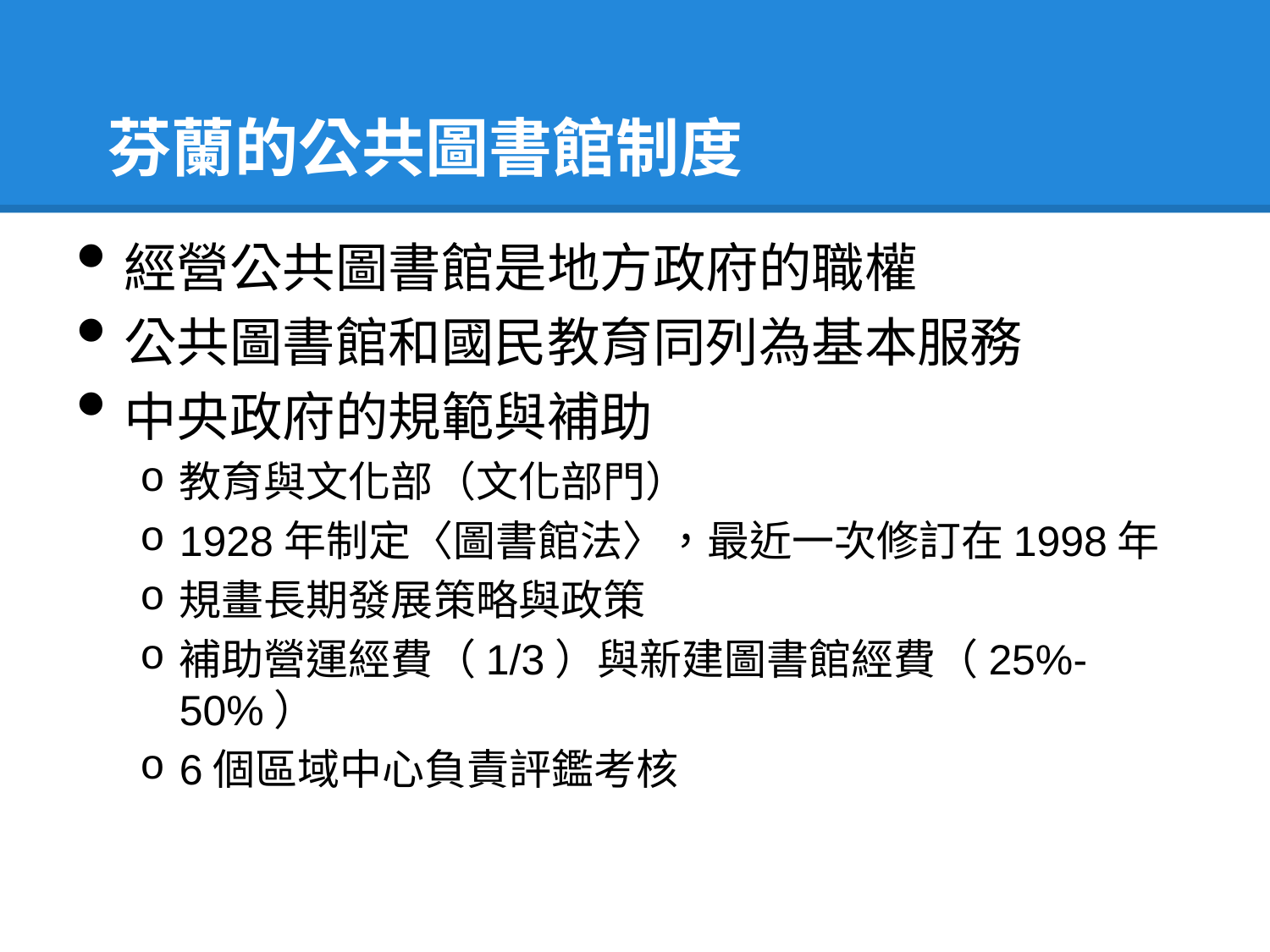

# 芬蘭的公共圖書館制度
經營公共圖書館是地方政府的職權
公共圖書館和國民教育同列為基本服務
中央政府的規範與補助
教育與文化部（文化部門）
1928年制定〈圖書館法〉，最近一次修訂在1998年
規畫長期發展策略與政策
補助營運經費（1/3）與新建圖書館經費（25%-50%）
6個區域中心負責評鑑考核